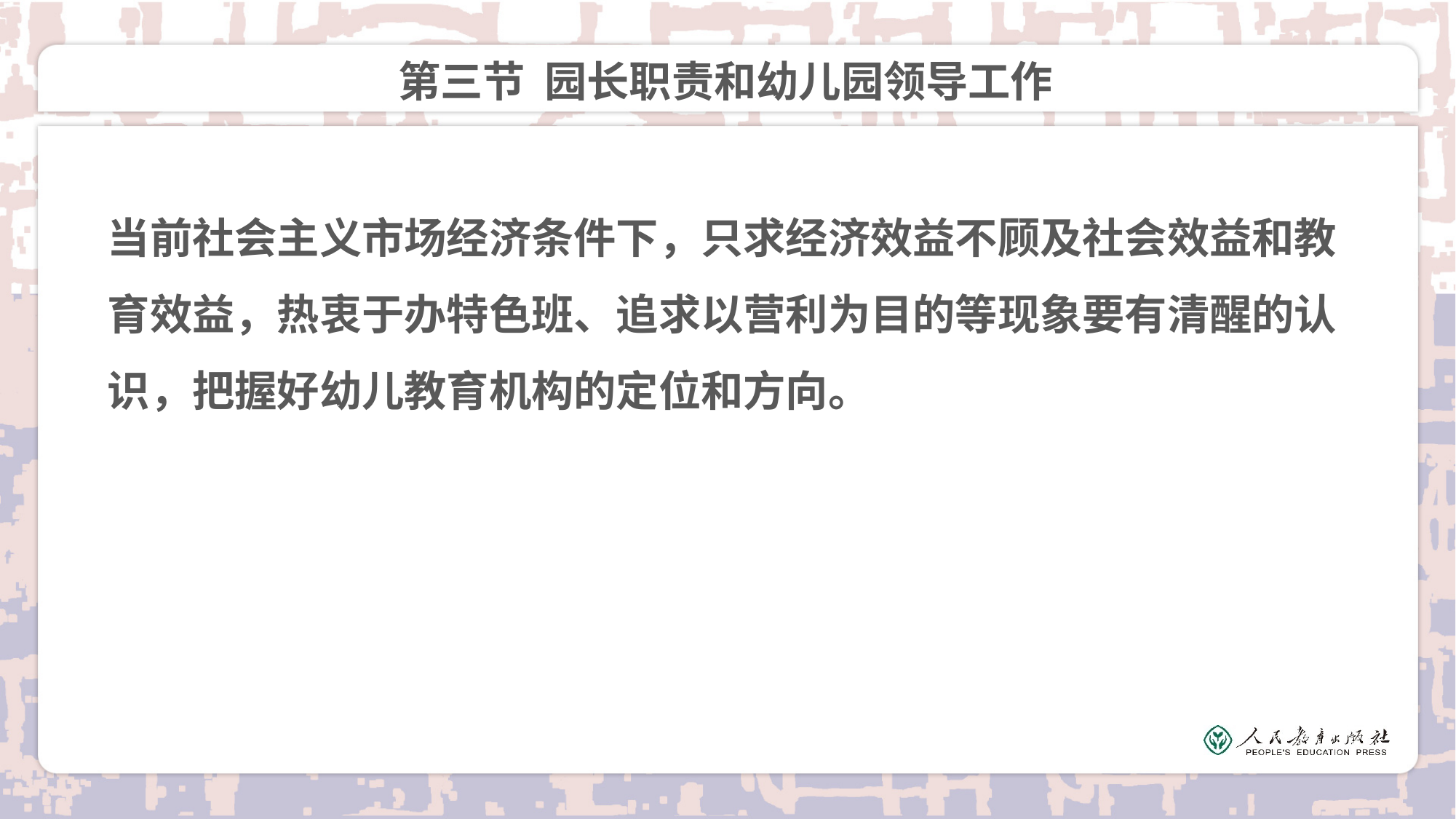

# 第三节  园长职责和幼儿园领导工作
当前社会主义市场经济条件下，只求经济效益不顾及社会效益和教育效益，热衷于办特色班、追求以营利为目的等现象要有清醒的认识，把握好幼儿教育机构的定位和方向。